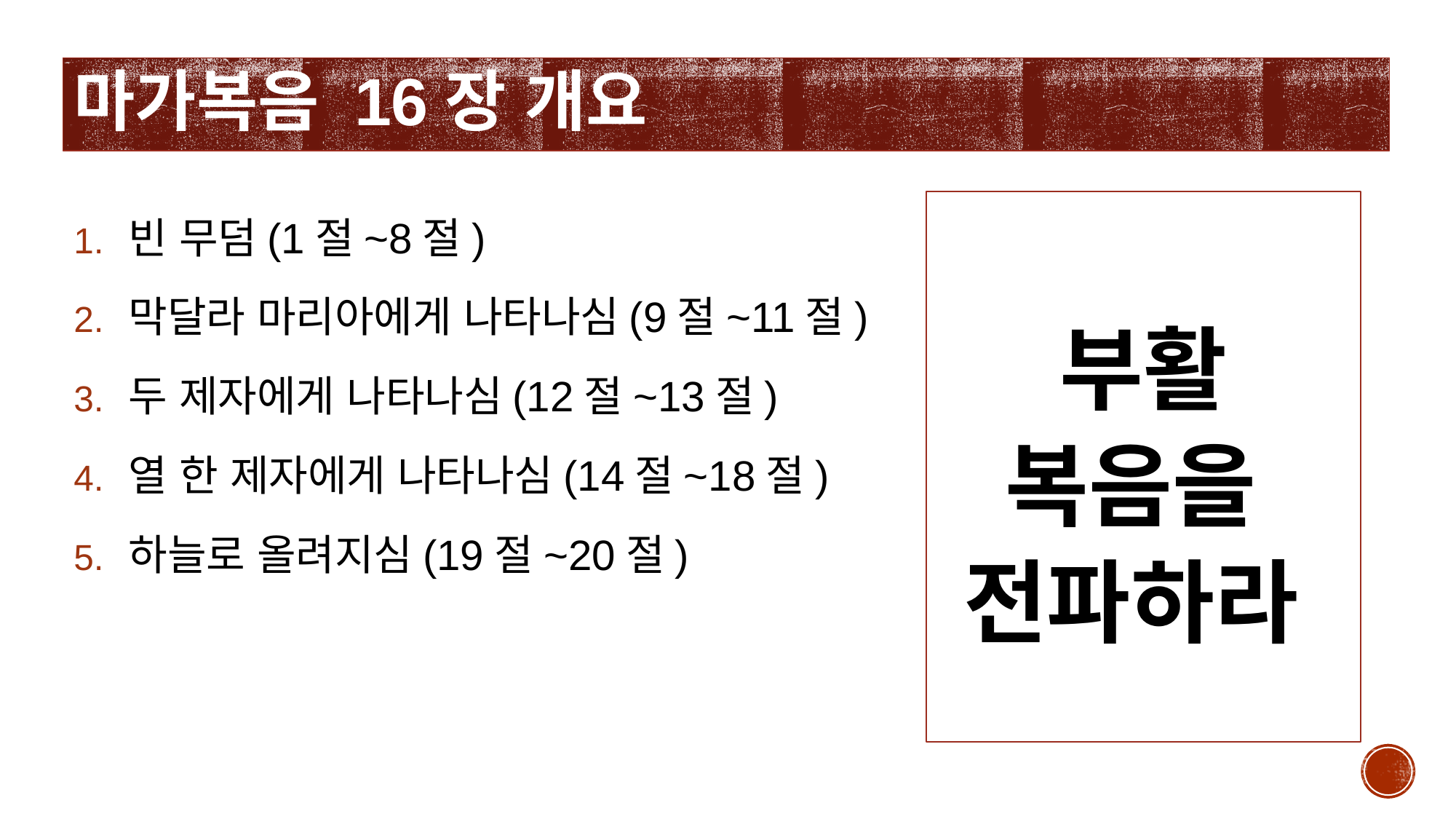

# 마가복음 16장 개요

부활
복음을
전파하라
빈 무덤(1절~8절)
막달라 마리아에게 나타나심(9절~11절)
두 제자에게 나타나심(12절~13절)
열 한 제자에게 나타나심(14절~18절)
하늘로 올려지심(19절~20절)